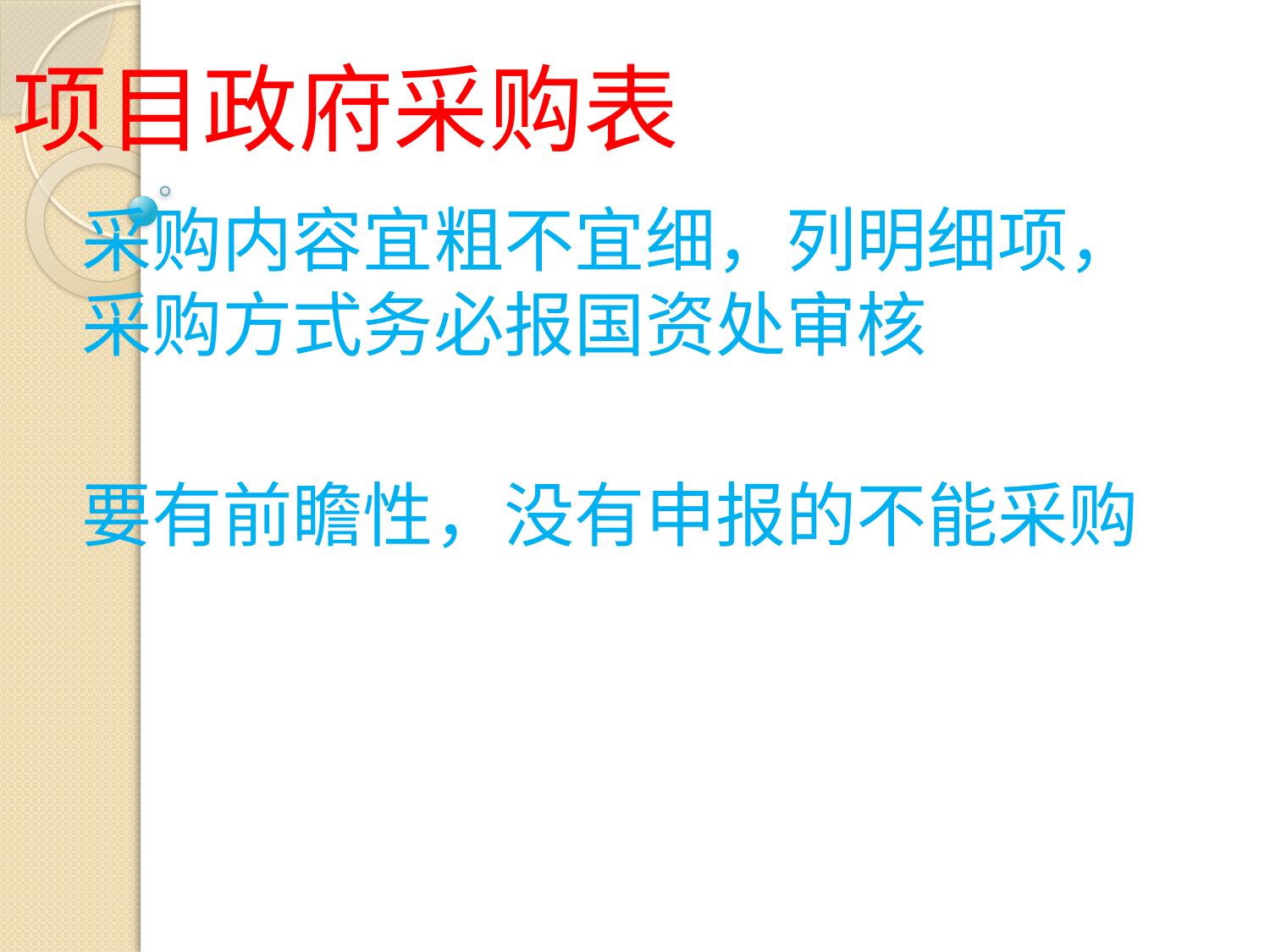

# 项目政府采购表
采购内容宜粗不宜细，列明细项，采购方式务必报国资处审核

要有前瞻性，没有申报的不能采购